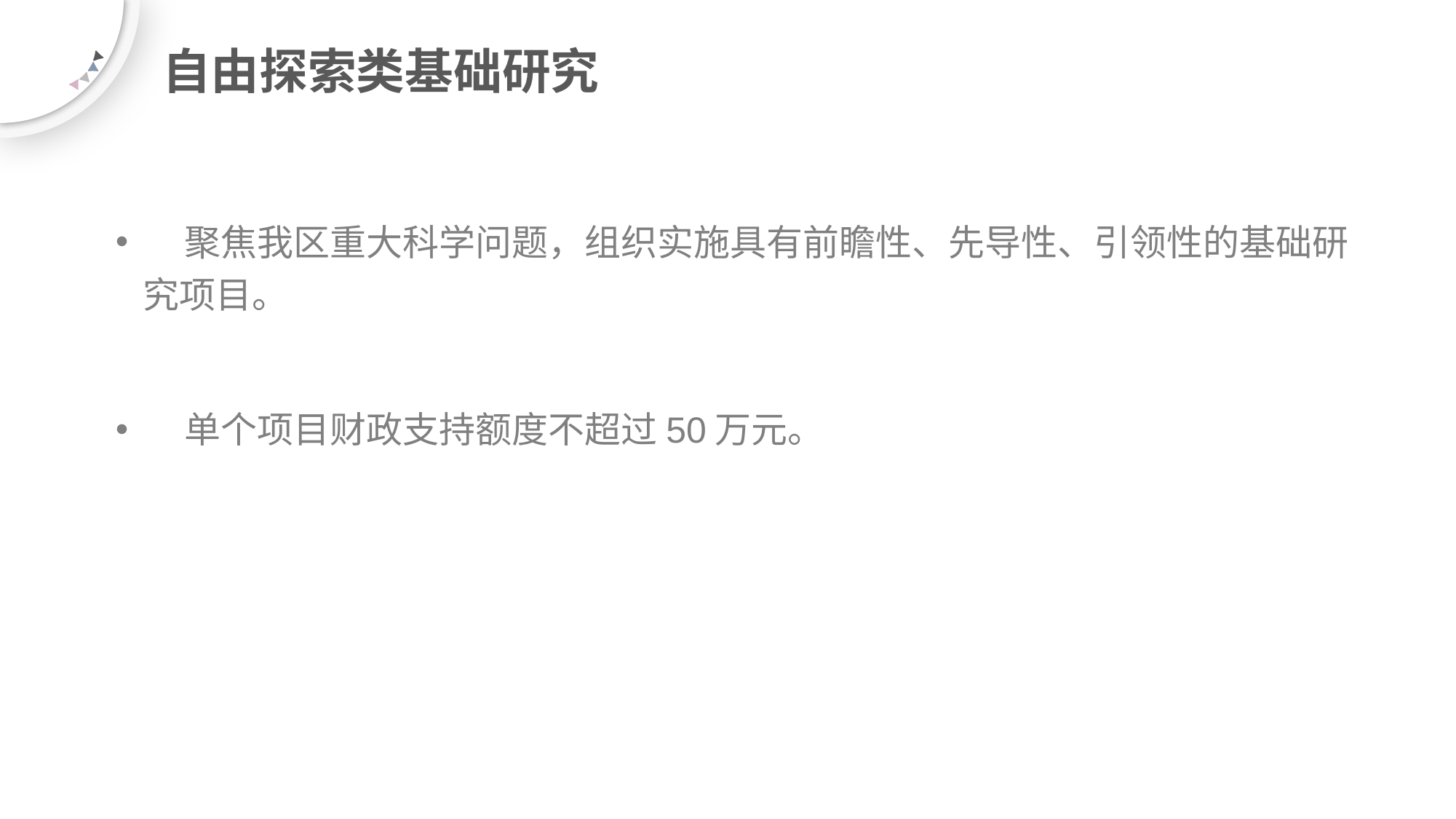

# 自由探索类基础研究
    聚焦我区重大科学问题，组织实施具有前瞻性、先导性、引领性的基础研究项目。

    单个项目财政支持额度不超过50万元。